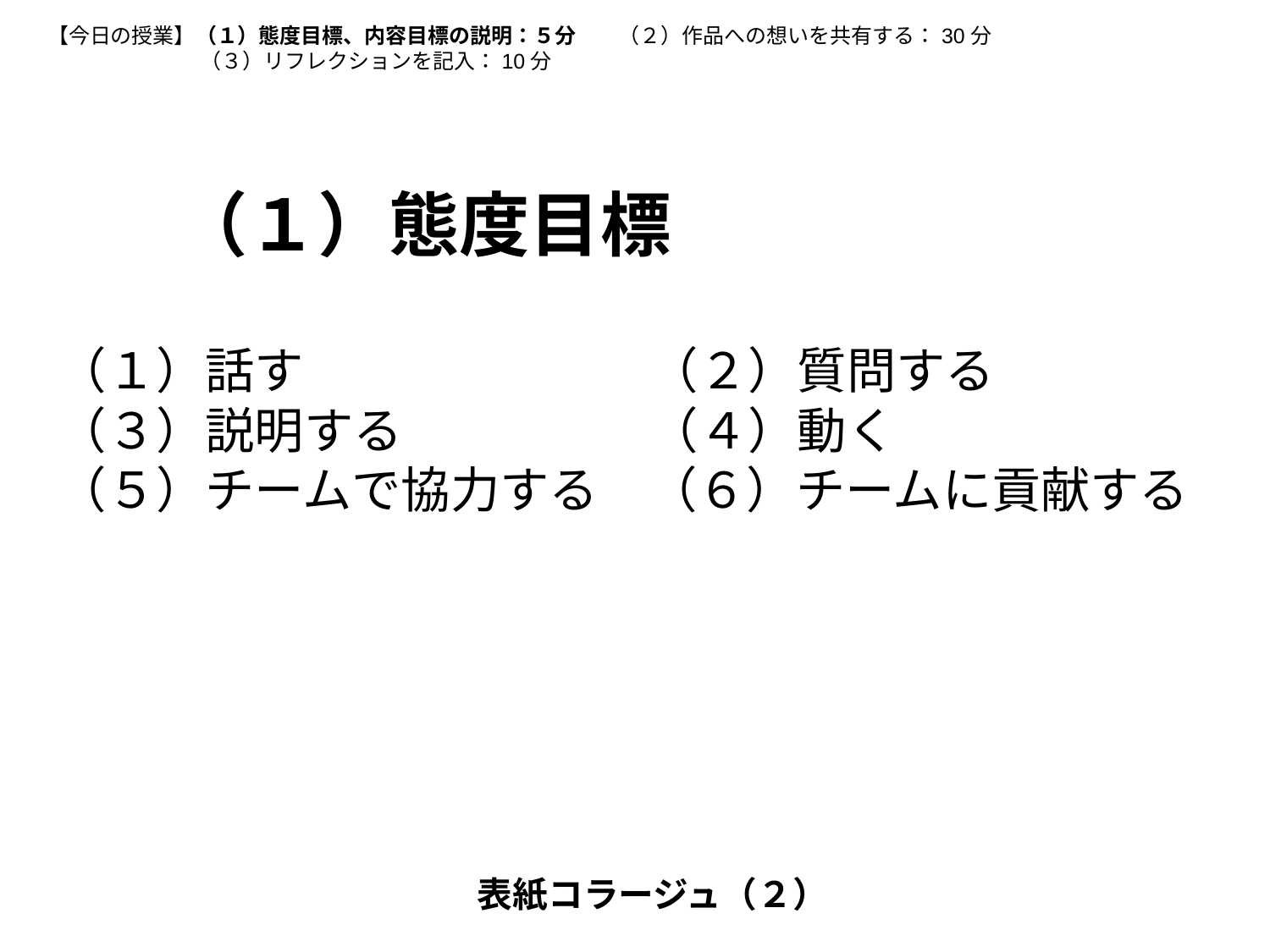

【今日の授業】（１）態度目標、内容目標の説明：５分　　（２）作品への想いを共有する：30分
　　　　　　　 （３）リフレクションを記入：10分
（１）態度目標
（１）話す　　　　　　　（２）質問する
（３）説明する　　　　　（４）動く
（５）チームで協力する　（６）チームに貢献する
表紙コラージュ（２）